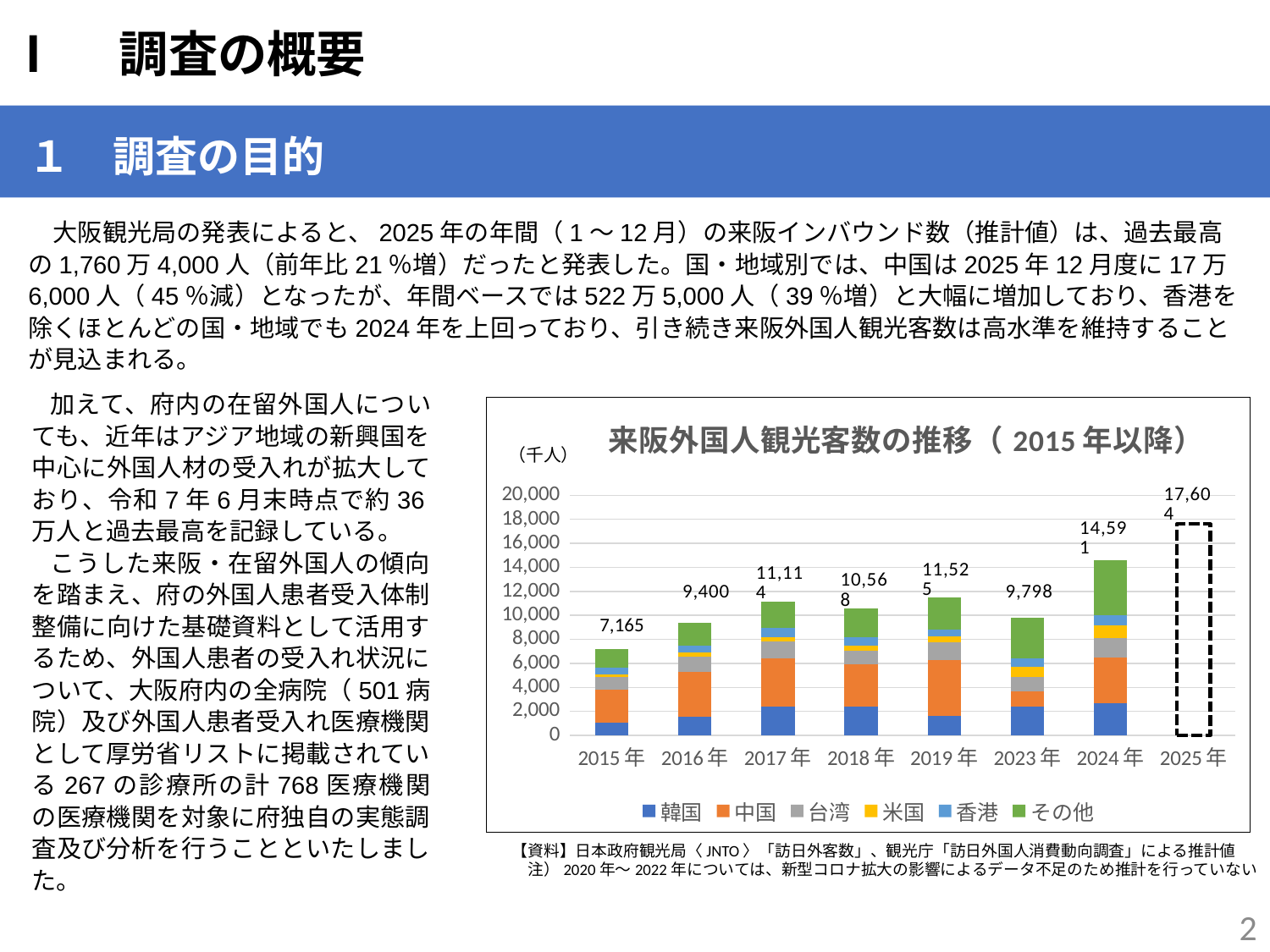

Ⅰ　調査の概要

１　調査の目的
　大阪観光局の発表によると、2025年の年間（1～12月）の来阪インバウンド数（推計値）は、過去最高の1,760万4,000人（前年比21％増）だったと発表した。国・地域別では、中国は2025年12月度に17万6,000人（45％減）となったが、年間ベースでは522万5,000人（39％増）と大幅に増加しており、香港を除くほとんどの国・地域でも2024年を上回っており、引き続き来阪外国人観光客数は高水準を維持することが見込まれる。

加えて、府内の在留外国人についても、近年はアジア地域の新興国を中心に外国人材の受入れが拡大しており、令和7年6月末時点で約36万人と過去最高を記録している。
こうした来阪・在留外国人の傾向を踏まえ、府の外国人患者受入体制整備に向けた基礎資料として活用するため、外国人患者の受入れ状況について、大阪府内の全病院（501病院）及び外国人患者受入れ医療機関として厚労省リストに掲載されている267の診療所の計768医療機関の医療機関を対象に府独自の実態調査及び分析を行うことといたしました。

### Chart: 来阪外国人観光客数の推移（2015年以降）

| Category | 韓国 | 中国 | 台湾 | 米国 | 香港 | その他 |
|---|---|---|---|---|---|---|
| 2015年 | 1081.0 | 2717.0 | 1055.0 | 238.0 | 538.0 | 1536.0 |
| 2016年 | 1578.0 | 3729.0 | 1254.0 | 319.0 | 627.0 | 1893.0 |
| 2017年 | 2410.0 | 4024.0 | 1400.0 | 359.0 | 741.0 | 2180.0 |
| 2018年 | 2386.0 | 3517.0 | 1153.0 | 410.0 | 704.0 | 2398.0 |
| 2019年 | 1604.0 | 4702.0 | 1447.0 | 481.0 | 588.0 | 2703.0 |
| 2023年 | 2396.0 | 1262.0 | 1233.0 | 813.0 | 710.0 | 3384.0 |
| 2024年 | 2707.0 | 3764.0 | 1612.0 | 1099.0 | 831.0 | 4578.0 |
| 2025年 | None | None | None | None | None | 17604.0 |
（千人）
7,165
【資料】日本政府観光局〈JNTO〉「訪日外客数」、観光庁「訪日外国人消費動向調査」による推計値
　注）2020年～2022年については、新型コロナ拡大の影響によるデータ不足のため推計を行っていない
2